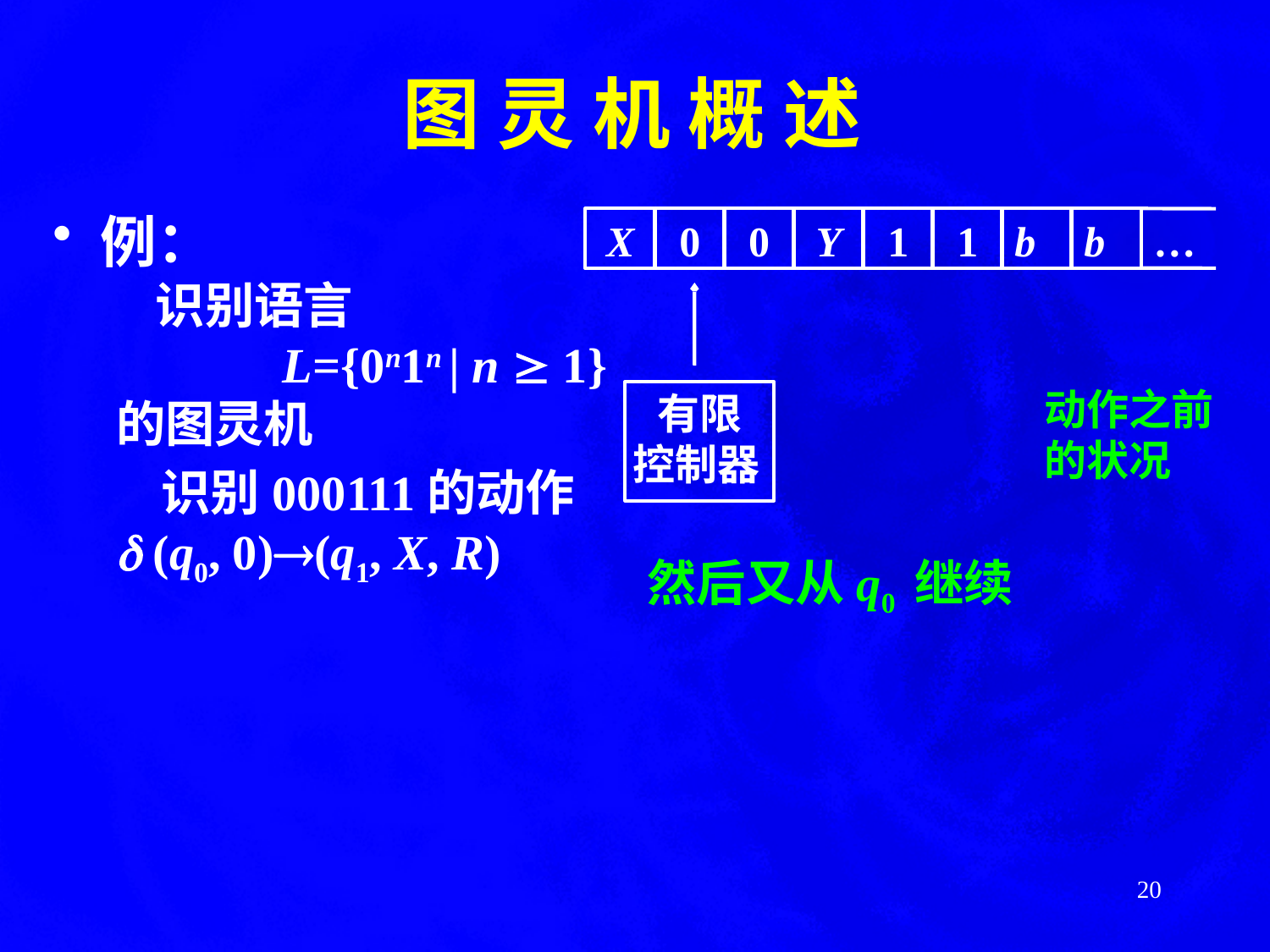

图 灵 机 概 述
例：
	识别语言
		L={0n1n | n ≥ 1}
的图灵机
   识别000111的动作
δ (q0, 0)→(q1, X, R)

X
0
0
Y

1
1

b
b
…

有限
控制器
动作之前的状况
然后又从q0 继续
20